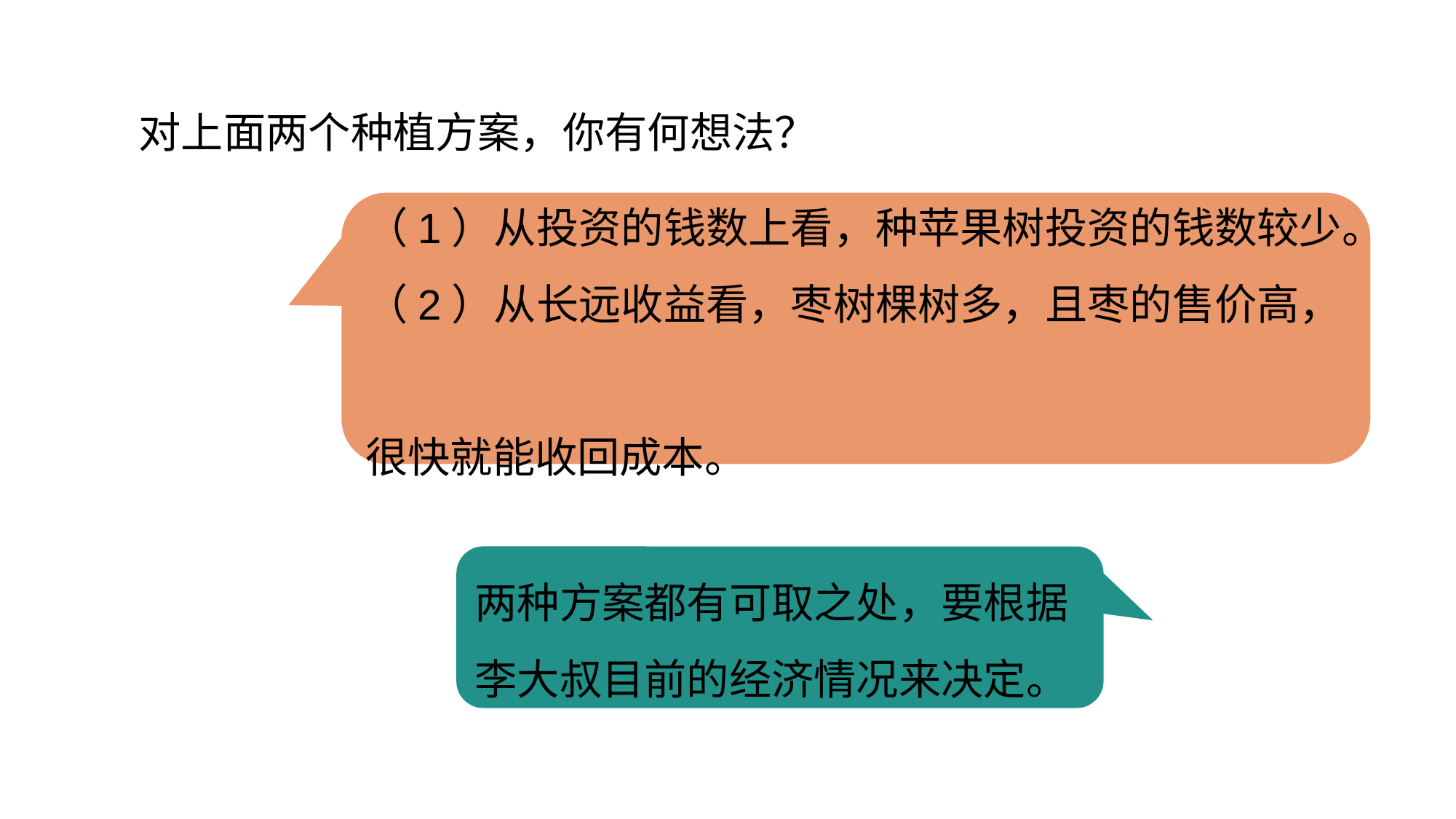

对上面两个种植方案，你有何想法？
（1）从投资的钱数上看，种苹果树投资的钱数较少。
（2）从长远收益看，枣树棵树多，且枣的售价高，
很快就能收回成本。
两种方案都有可取之处，要根据李大叔目前的经济情况来决定。